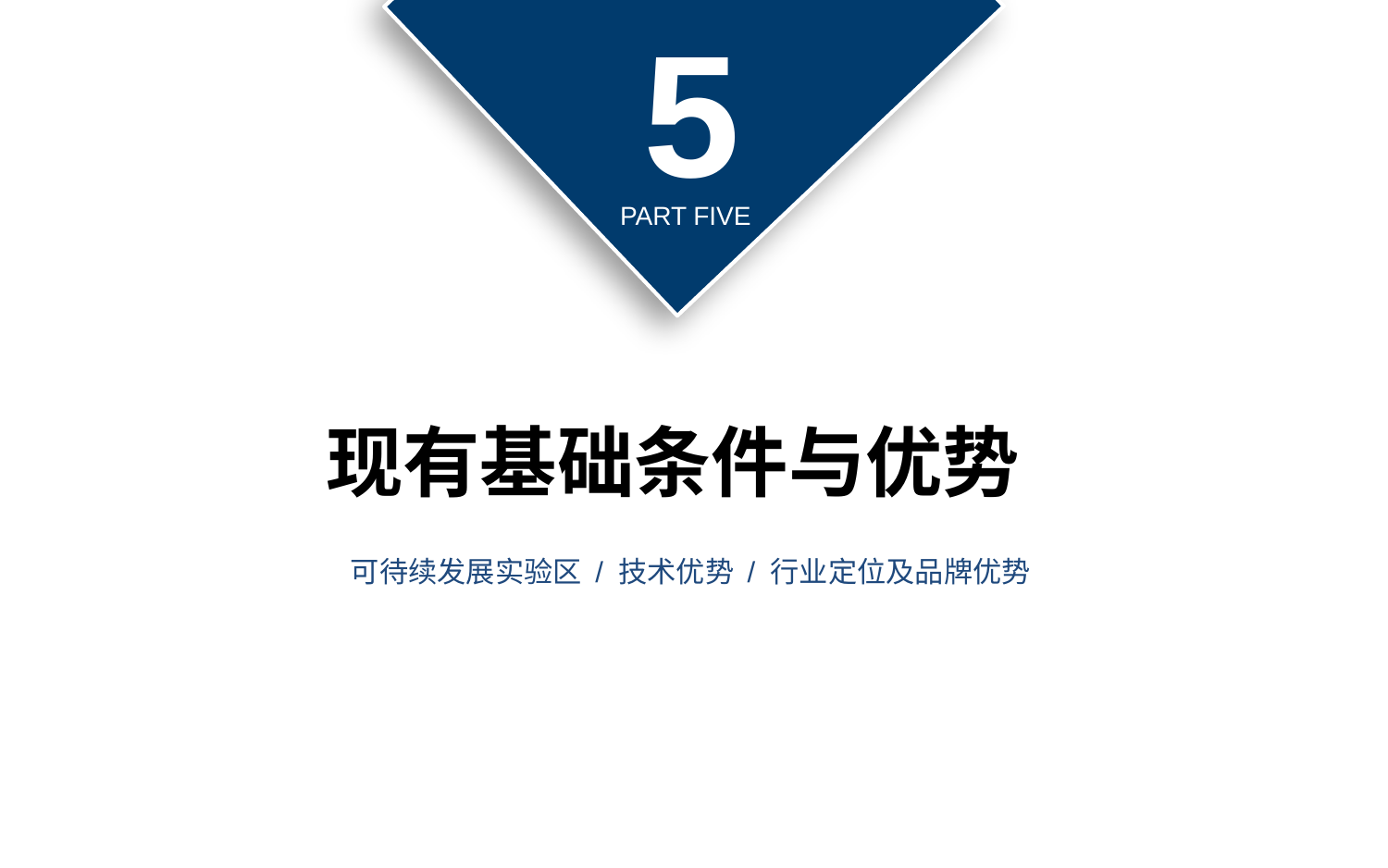

5

PART FIVE
现有基础条件与优势
可待续发展实验区 / 技术优势 / 行业定位及品牌优势